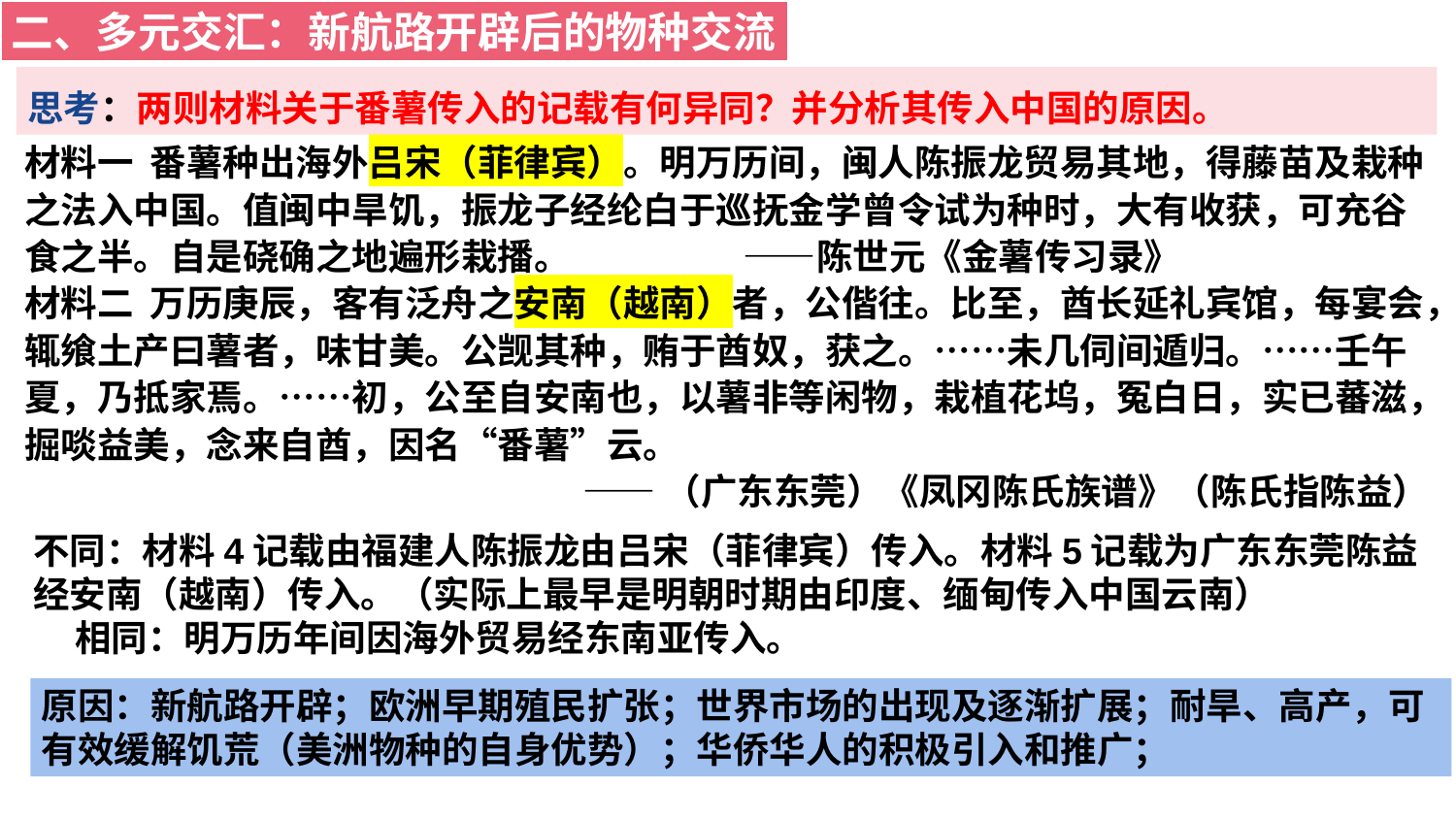

二、多元交汇：新航路开辟后的物种交流
思考：两则材料关于番薯传入的记载有何异同？并分析其传入中国的原因。
材料一  番薯种出海外吕宋（菲律宾）。明万历间，闽人陈振龙贸易其地，得藤苗及栽种之法入中国。值闽中旱饥，振龙子经纶白于巡抚金学曾令试为种时，大有收获，可充谷食之半。自是硗确之地遍形栽播。                     ——陈世元《金薯传习录》
材料二  万历庚辰，客有泛舟之安南（越南）者，公偕往。比至，酋长延礼宾馆，每宴会，辄飨土产曰薯者，味甘美。公觊其种，贿于酋奴，获之。……未几伺间遁归。……壬午夏，乃抵家焉。……初，公至自安南也，以薯非等闲物，栽植花坞，冤白日，实已蕃滋，掘啖益美，念来自酋，因名“番薯”云。
  ——（广东东莞）《凤冈陈氏族谱》（陈氏指陈益）
不同：材料4记载由福建人陈振龙由吕宋（菲律宾）传入。材料5记载为广东东莞陈益经安南（越南）传入。（实际上最早是明朝时期由印度、缅甸传入中国云南）
    相同：明万历年间因海外贸易经东南亚传入。
原因：新航路开辟；欧洲早期殖民扩张；世界市场的出现及逐渐扩展；耐旱、高产，可有效缓解饥荒（美洲物种的自身优势）；华侨华人的积极引入和推广；